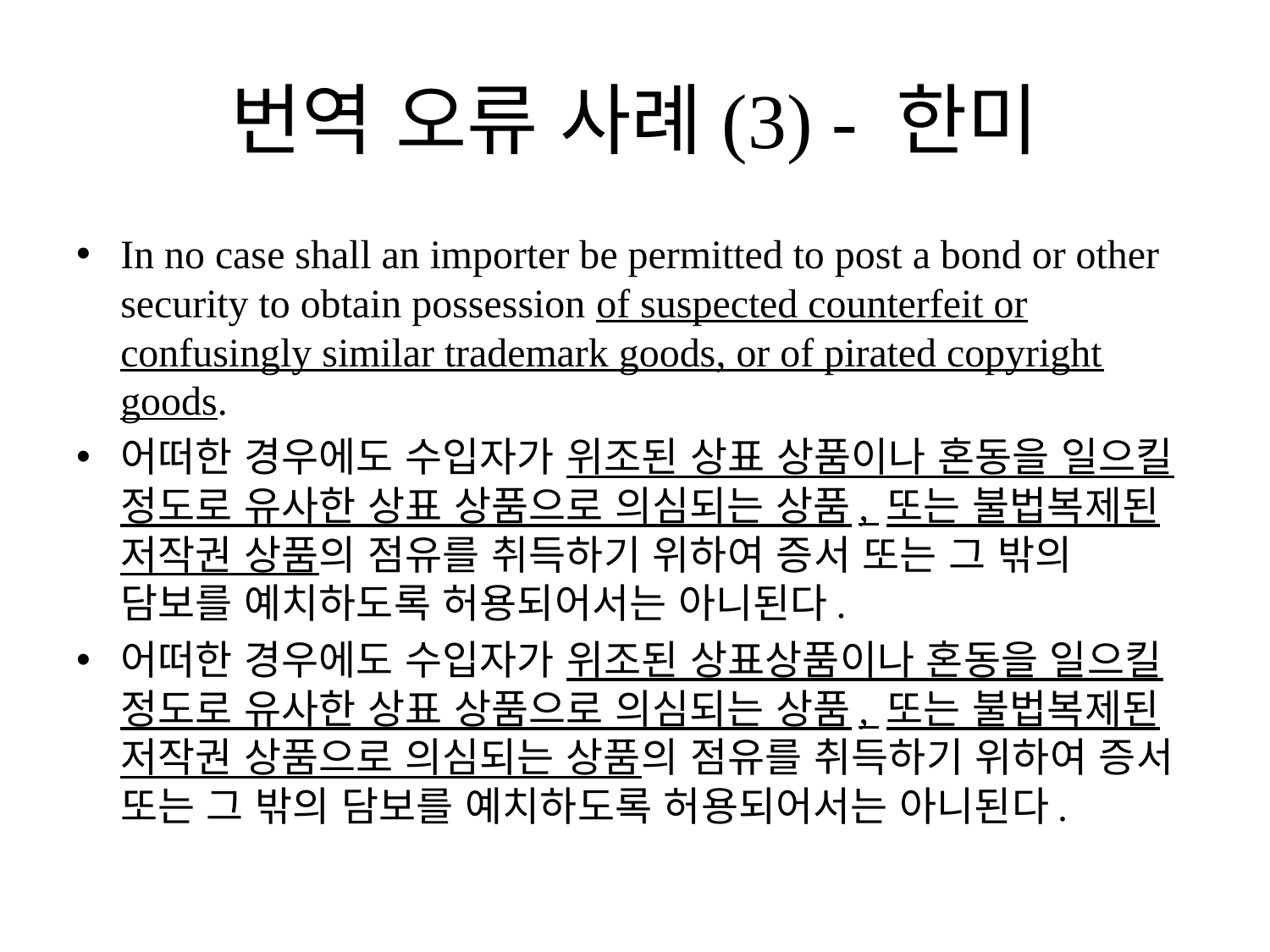

# 번역 오류 사례(3) - 한미
In no case shall an importer be permitted to post a bond or other security to obtain possession of suspected counterfeit or confusingly similar trademark goods, or of pirated copyright goods.
어떠한 경우에도 수입자가 위조된 상표 상품이나 혼동을 일으킬 정도로 유사한 상표 상품으로 의심되는 상품, 또는 불법복제된 저작권 상품의 점유를 취득하기 위하여 증서 또는 그 밖의 담보를 예치하도록 허용되어서는 아니된다.
어떠한 경우에도 수입자가 위조된 상표상품이나 혼동을 일으킬 정도로 유사한 상표 상품으로 의심되는 상품, 또는 불법복제된 저작권 상품으로 의심되는 상품의 점유를 취득하기 위하여 증서 또는 그 밖의 담보를 예치하도록 허용되어서는 아니된다.